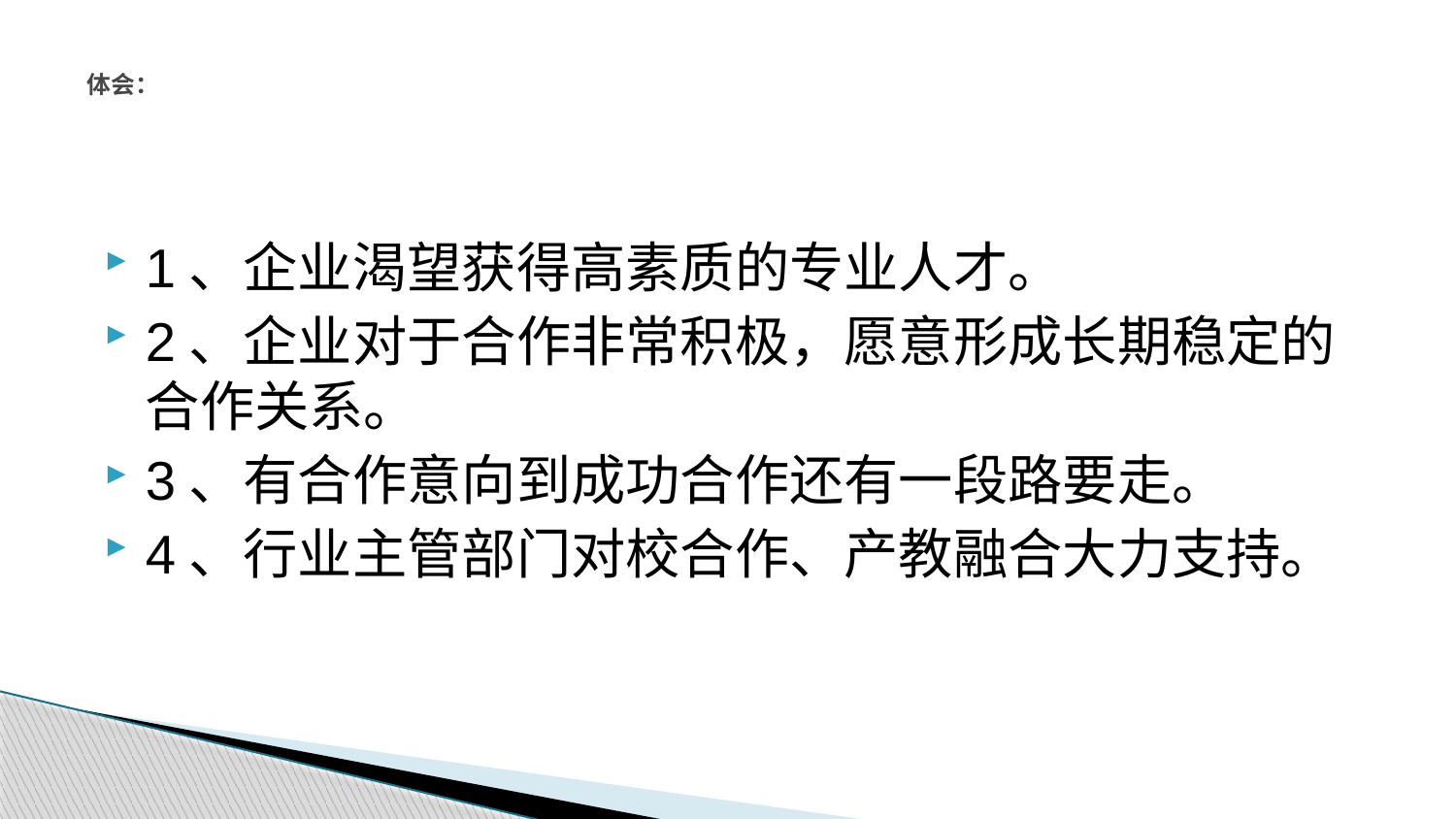

# 体会：
1、企业渴望获得高素质的专业人才。
2、企业对于合作非常积极，愿意形成长期稳定的合作关系。
3、有合作意向到成功合作还有一段路要走。
4、行业主管部门对校合作、产教融合大力支持。